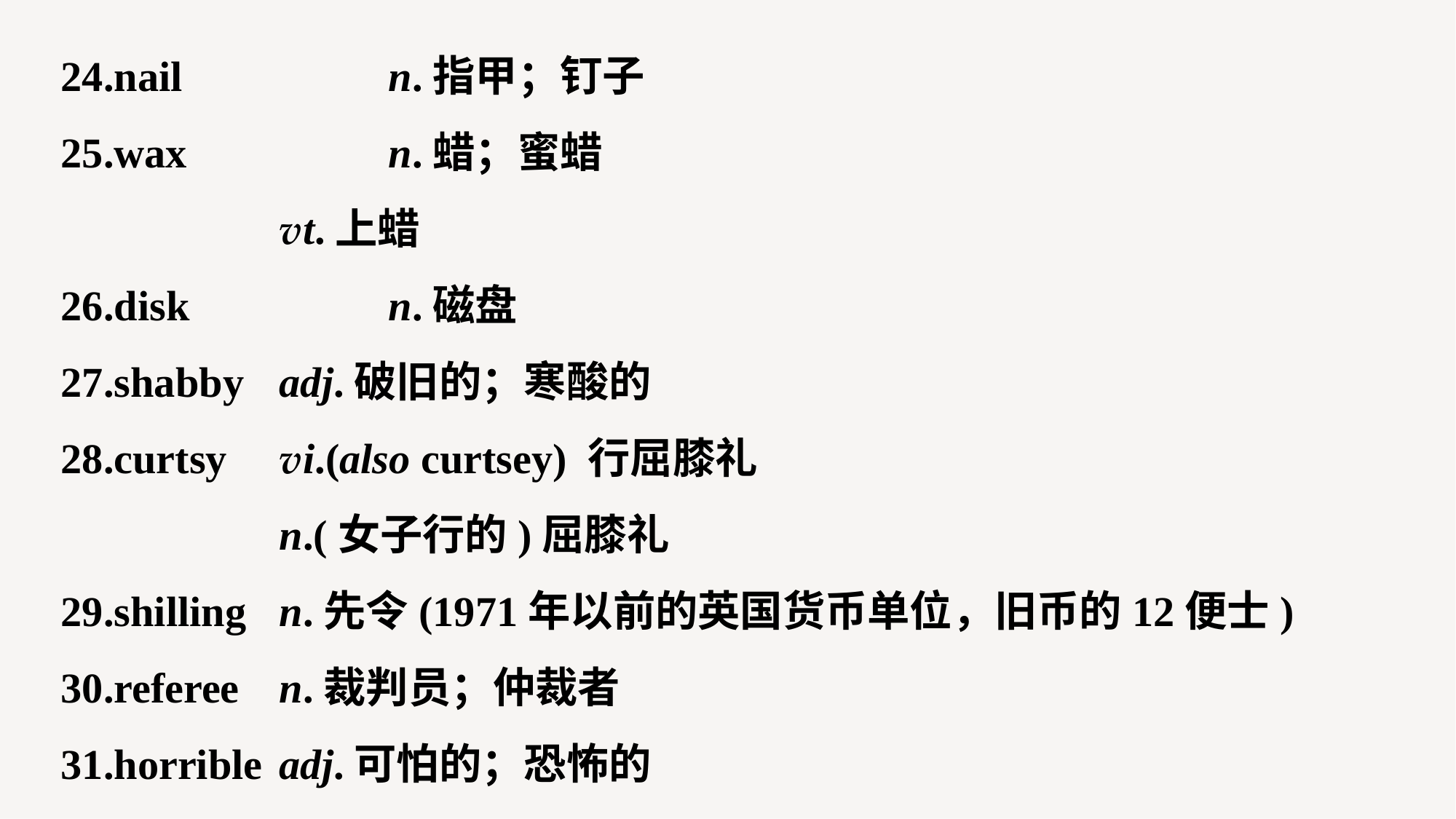

24.nail 		n.指甲；钉子
25.wax 		n.蜡；蜜蜡
		vt.上蜡
26.disk 		n.磁盘
27.shabby 	adj.破旧的；寒酸的
28.curtsy 	vi.(also curtsey) 行屈膝礼
		n.(女子行的)屈膝礼
29.shilling 	n.先令(1971年以前的英国货币单位，旧币的12便士)
30.referee 	n.裁判员；仲裁者
31.horrible 	adj.可怕的；恐怖的